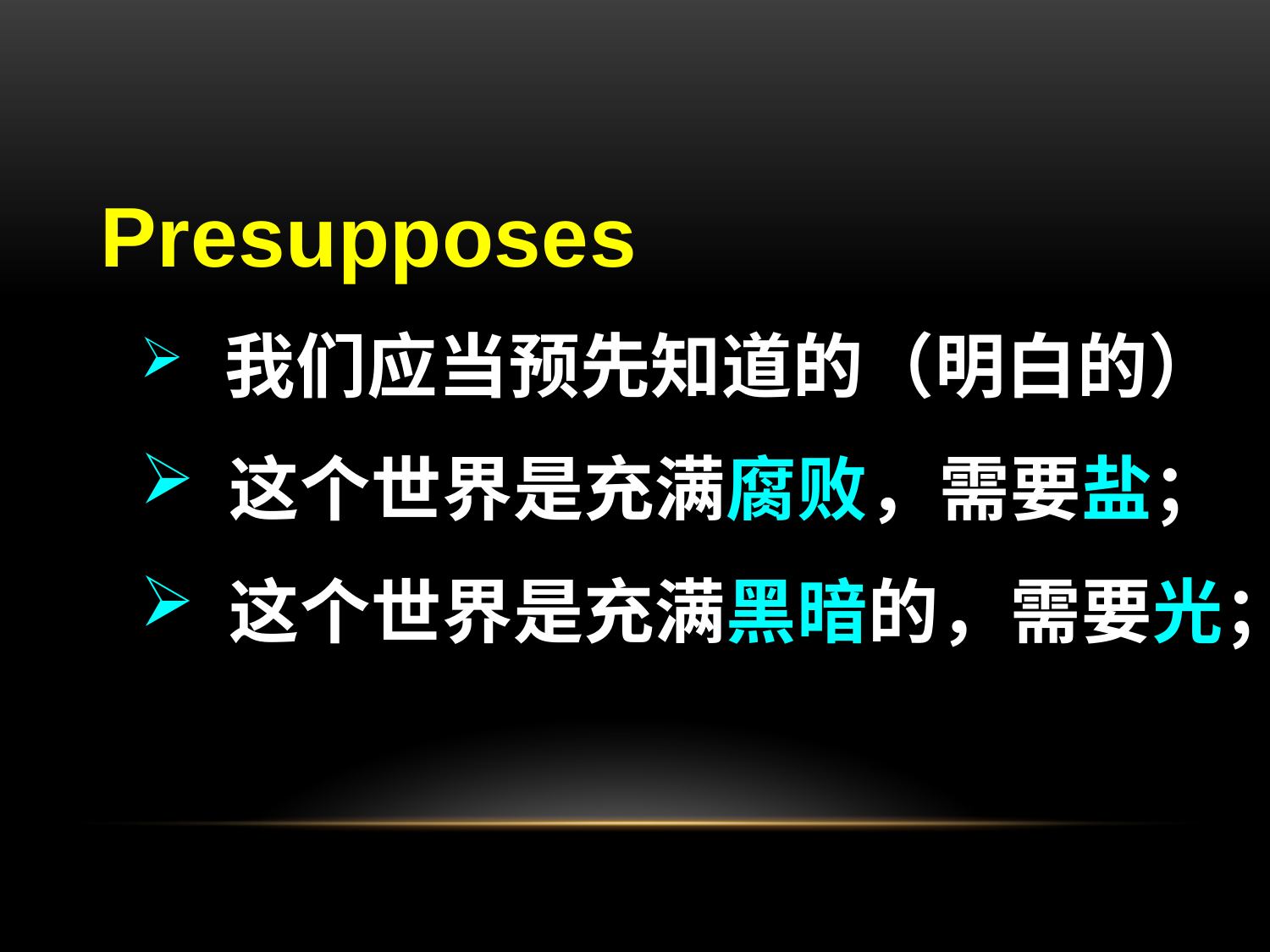

#
 Presupposes
  我们应当预先知道的（明白的）
 这个世界是充满腐败，需要盐；
 这个世界是充满黑暗的，需要光；